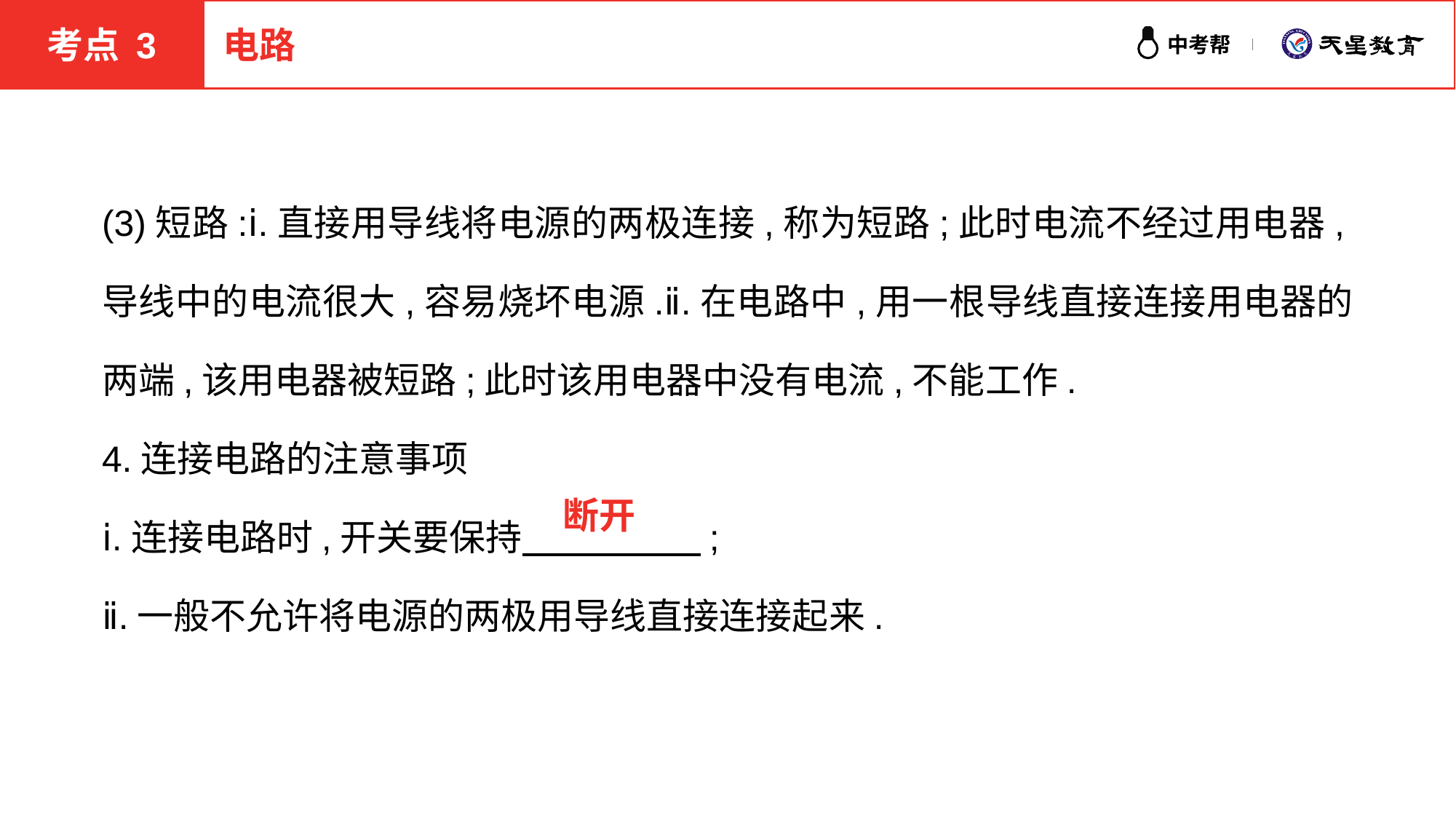

考点 3
电路
(3)短路:ⅰ.直接用导线将电源的两极连接,称为短路;此时电流不经过用电器,导线中的电流很大,容易烧坏电源.ⅱ.在电路中,用一根导线直接连接用电器的两端,该用电器被短路;此时该用电器中没有电流,不能工作.
4.连接电路的注意事项
ⅰ.连接电路时,开关要保持　    　　　;
ⅱ.一般不允许将电源的两极用导线直接连接起来.
断开